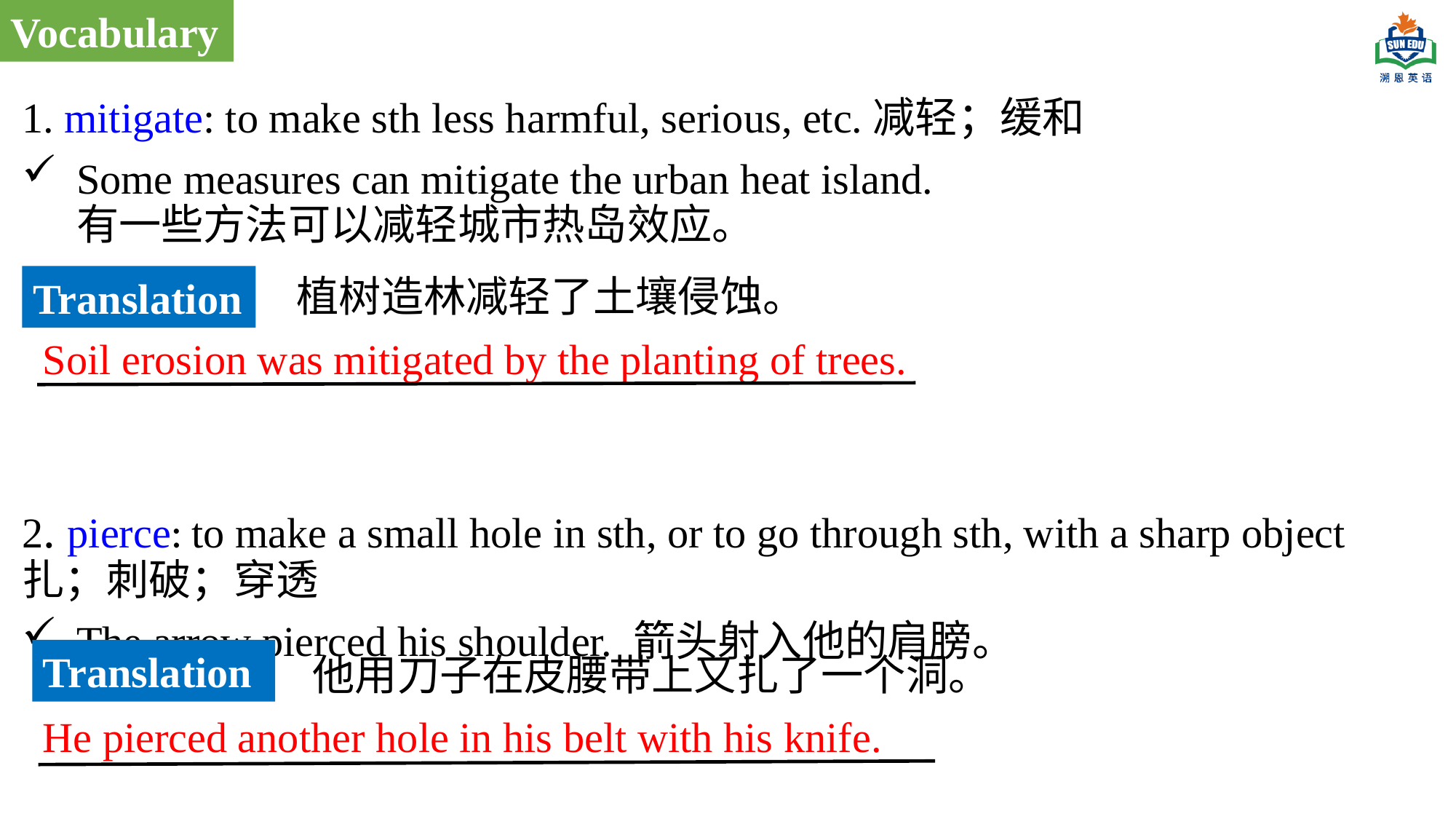

Vocabulary
1. mitigate: to make sth less harmful, serious, etc.减轻；缓和
Some measures can mitigate the urban heat island.                                          有一些方法可以减轻城市热岛效应。

2. pierce: to make a small hole in sth, or to go through sth, with a sharp object   扎；刺破；穿透
The arrow pierced his shoulder. 箭头射入他的肩膀。
植树造林减轻了土壤侵蚀。
Translation
Soil erosion was mitigated by the planting of trees.
Translation
他用刀子在皮腰带上又扎了一个洞。
He pierced another hole in his belt with his knife.